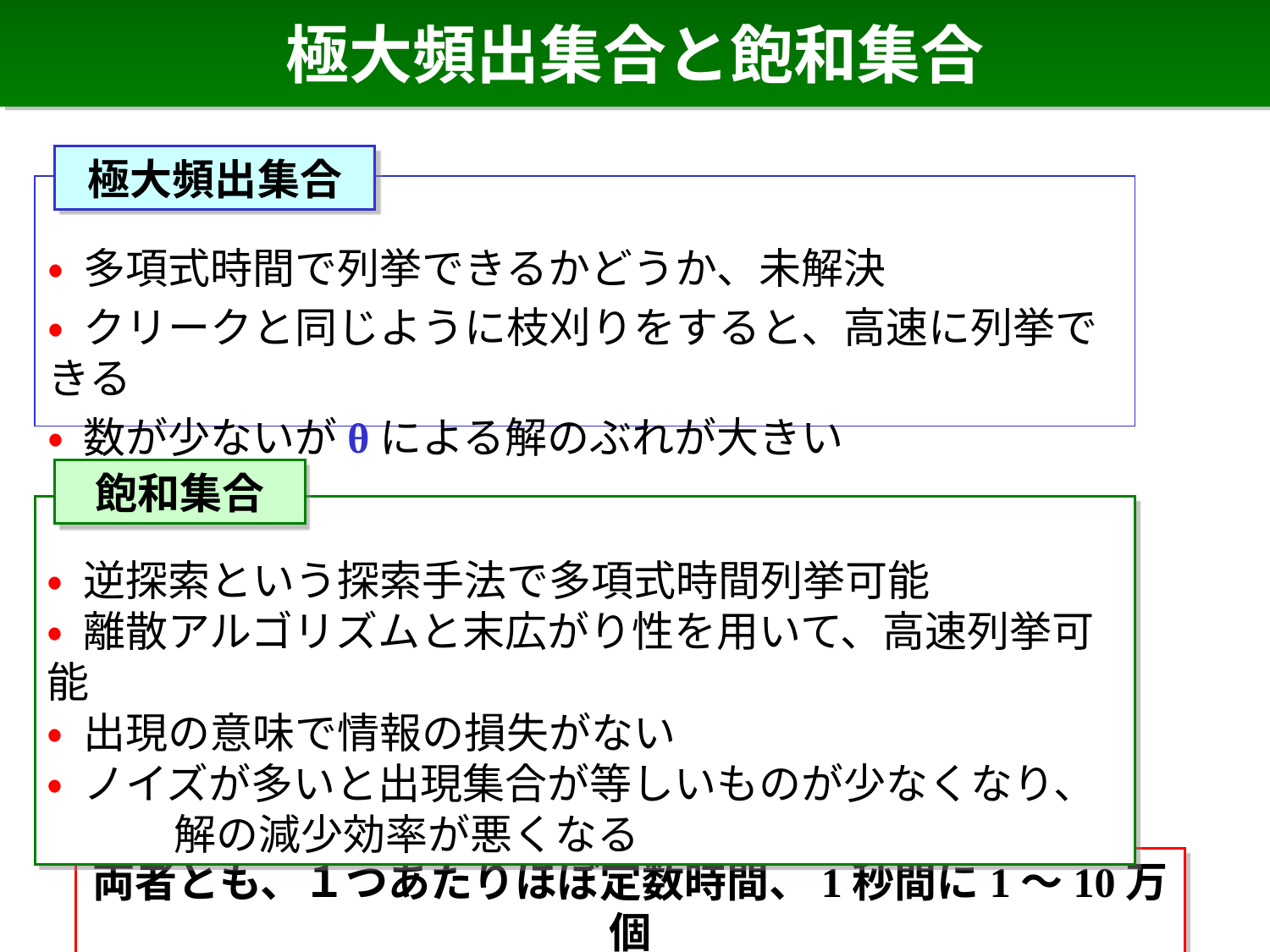

# 極大頻出集合と飽和集合
極大頻出集合

• 多項式時間で列挙できるかどうか、未解決
• クリークと同じように枝刈りをすると、高速に列挙できる
• 数が少ないがθによる解のぶれが大きい
飽和集合

• 逆探索という探索手法で多項式時間列挙可能
• 離散アルゴリズムと末広がり性を用いて、高速列挙可能
• 出現の意味で情報の損失がない
• ノイズが多いと出現集合が等しいものが少なくなり、
　　　解の減少効率が悪くなる
両者とも、１つあたりほぼ定数時間、1秒間に1～10万個